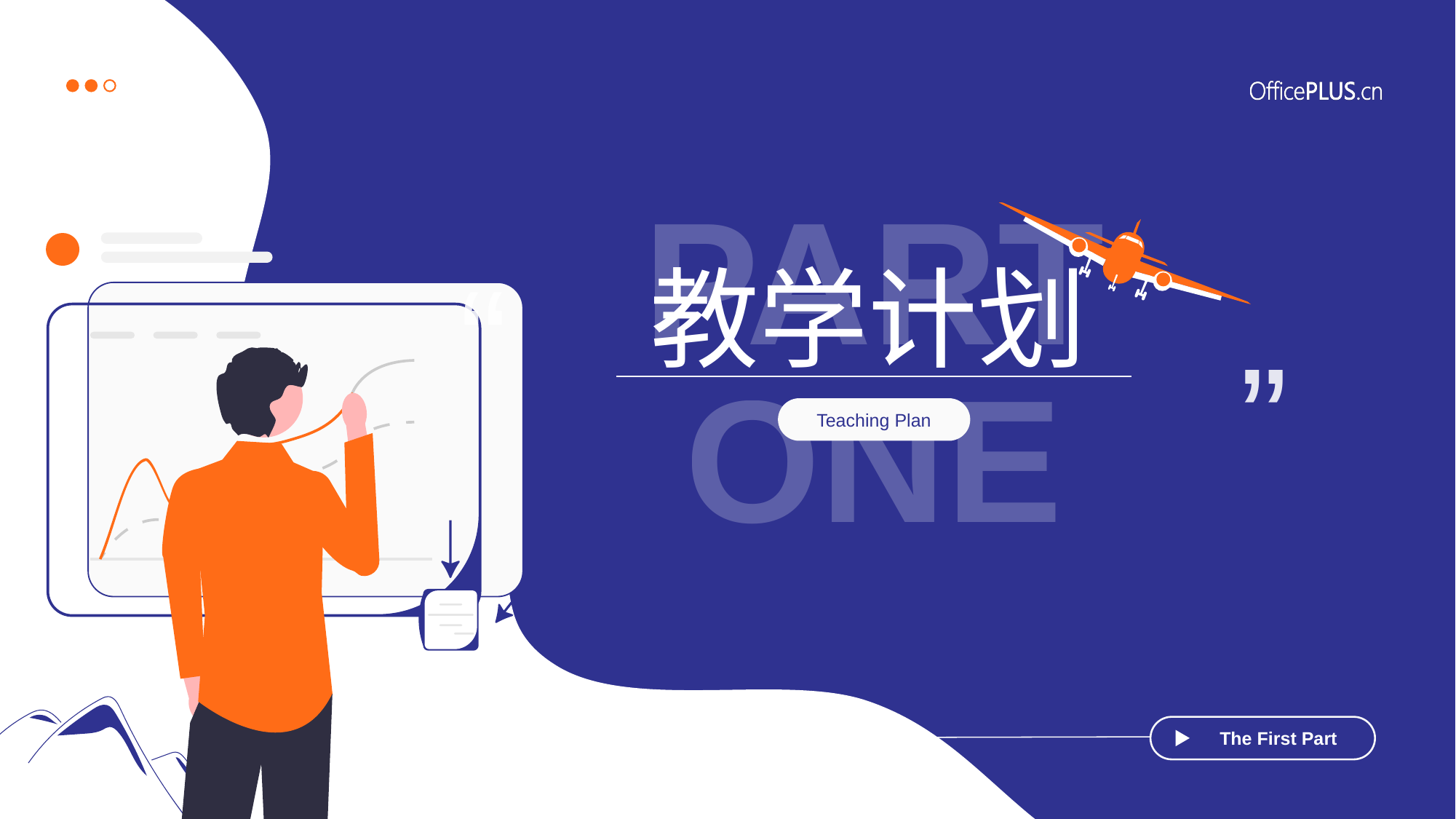

PART
ONE

“
教学计划
“
Teaching Plan